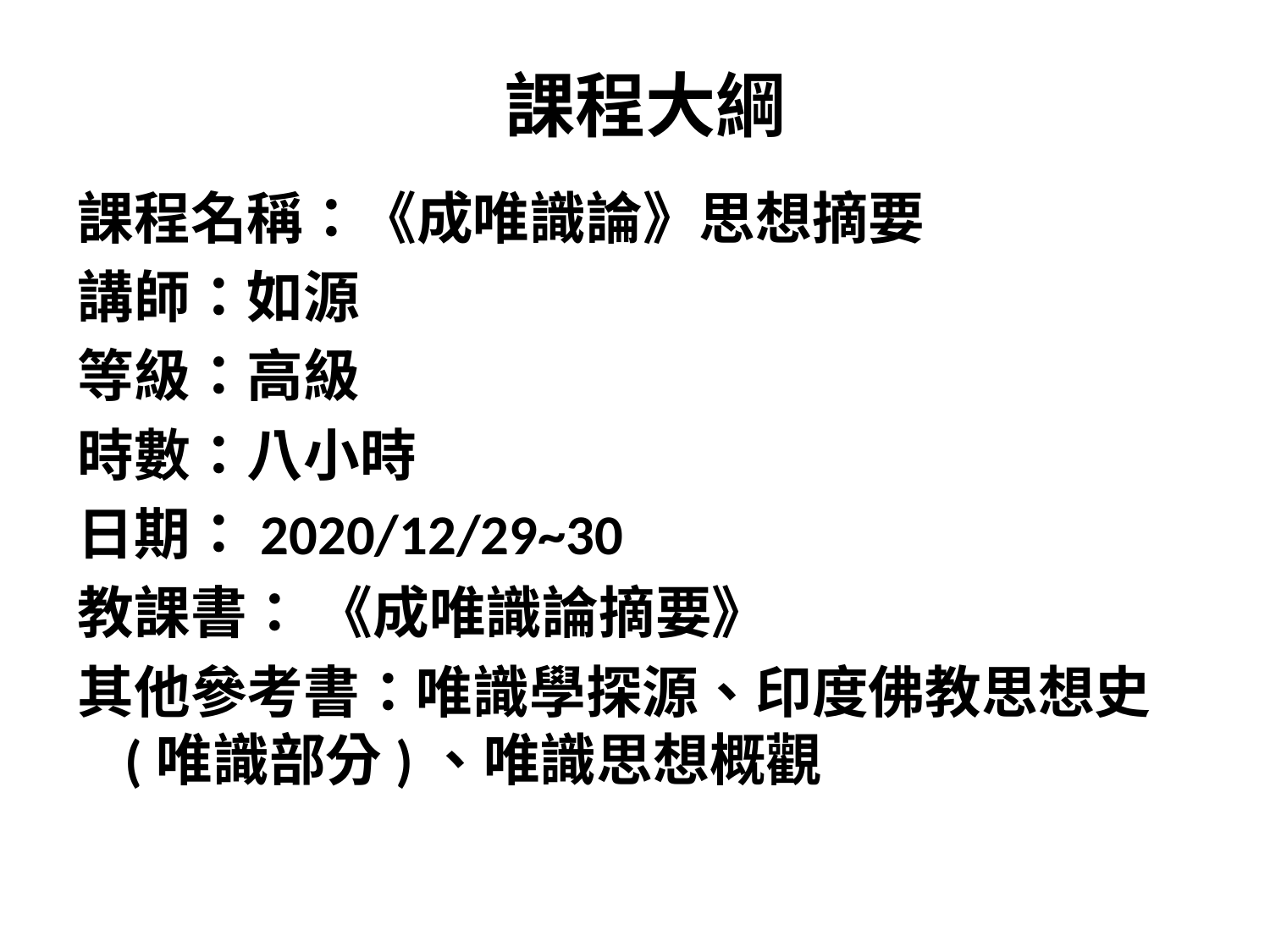

# 課程大綱
課程名稱：《成唯識論》思想摘要
講師：如源
等級：高級
時數：八小時
日期：2020/12/29~30
教課書： 《成唯識論摘要》
其他參考書：唯識學探源、印度佛教思想史(唯識部分)、唯識思想概觀